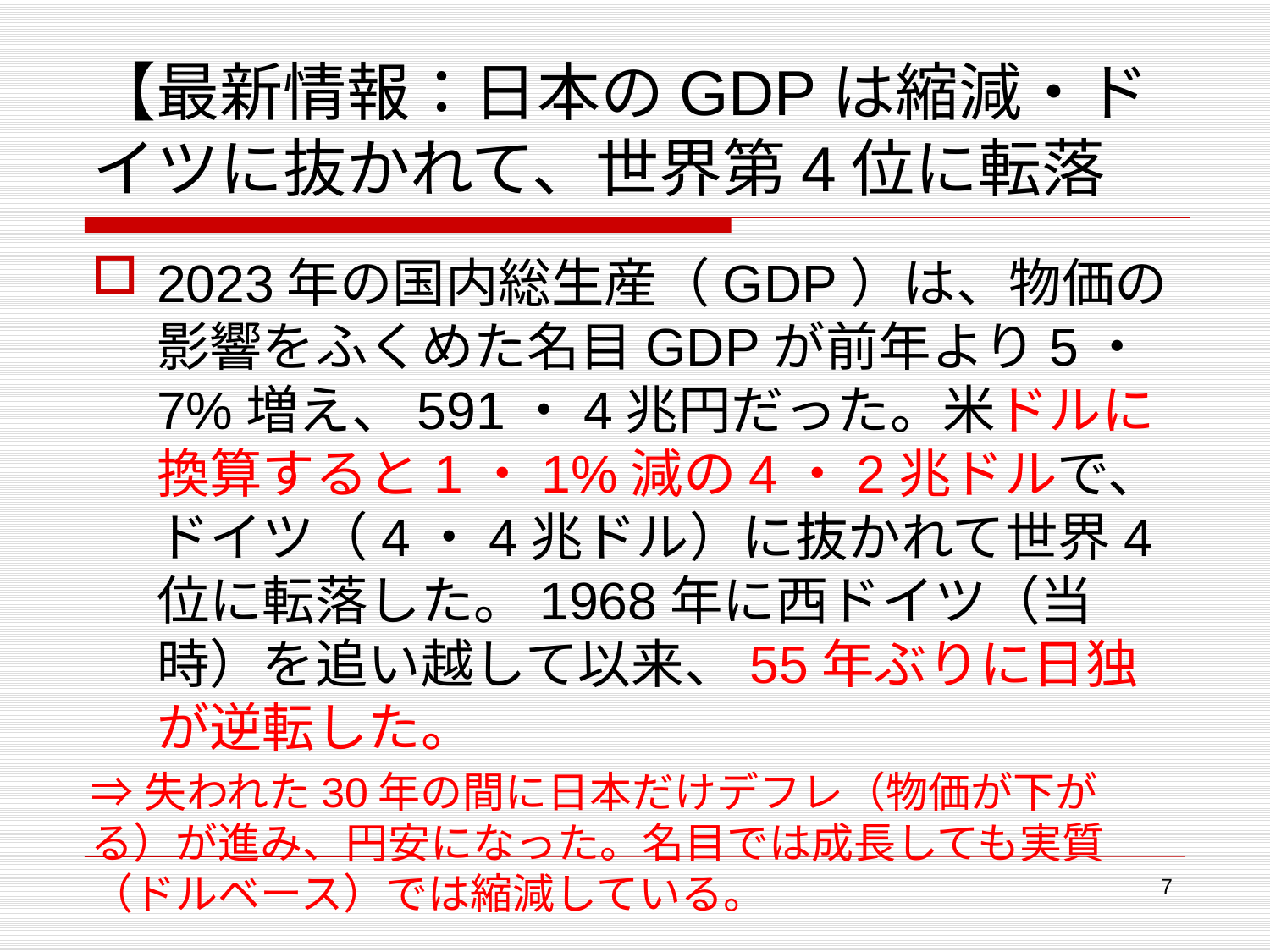

# 【最新情報：日本のGDPは縮減・ドイツに抜かれて、世界第4位に転落
2023年の国内総生産（GDP）は、物価の影響をふくめた名目GDPが前年より5・7%増え、591・4兆円だった。米ドルに換算すると1・1%減の4・2兆ドルで、ドイツ（4・4兆ドル）に抜かれて世界4位に転落した。1968年に西ドイツ（当時）を追い越して以来、55年ぶりに日独が逆転した。
⇒失われた30年の間に日本だけデフレ（物価が下がる）が進み、円安になった。名目では成長しても実質（ドルベース）では縮減している。
7